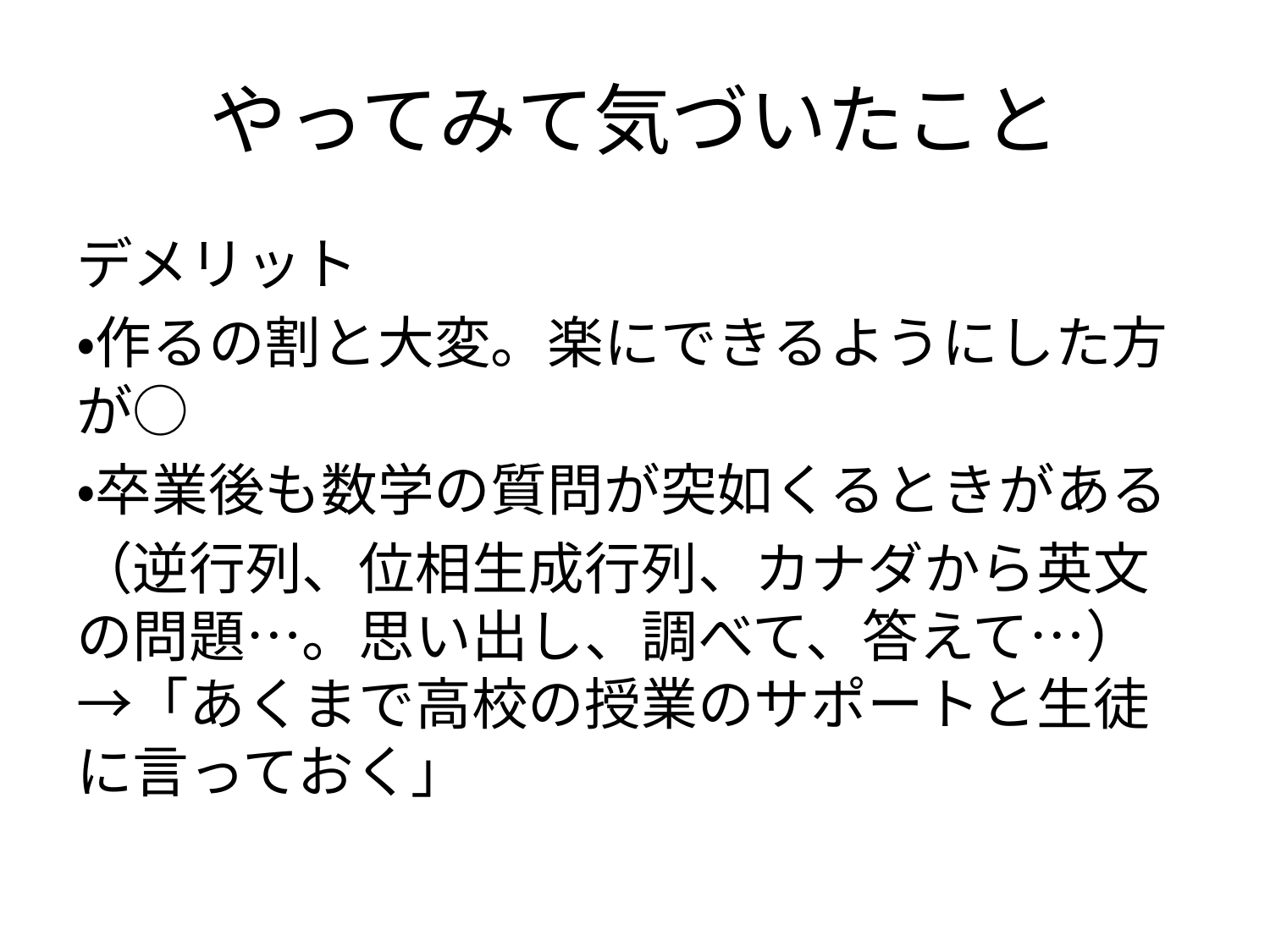

# やってみて気づいたこと
デメリット
・作るの割と大変。楽にできるようにした方が○
・卒業後も数学の質問が突如くるときがある
（逆行列、位相生成行列、カナダから英文の問題…。思い出し、調べて、答えて…）→「あくまで高校の授業のサポートと生徒に言っておく」